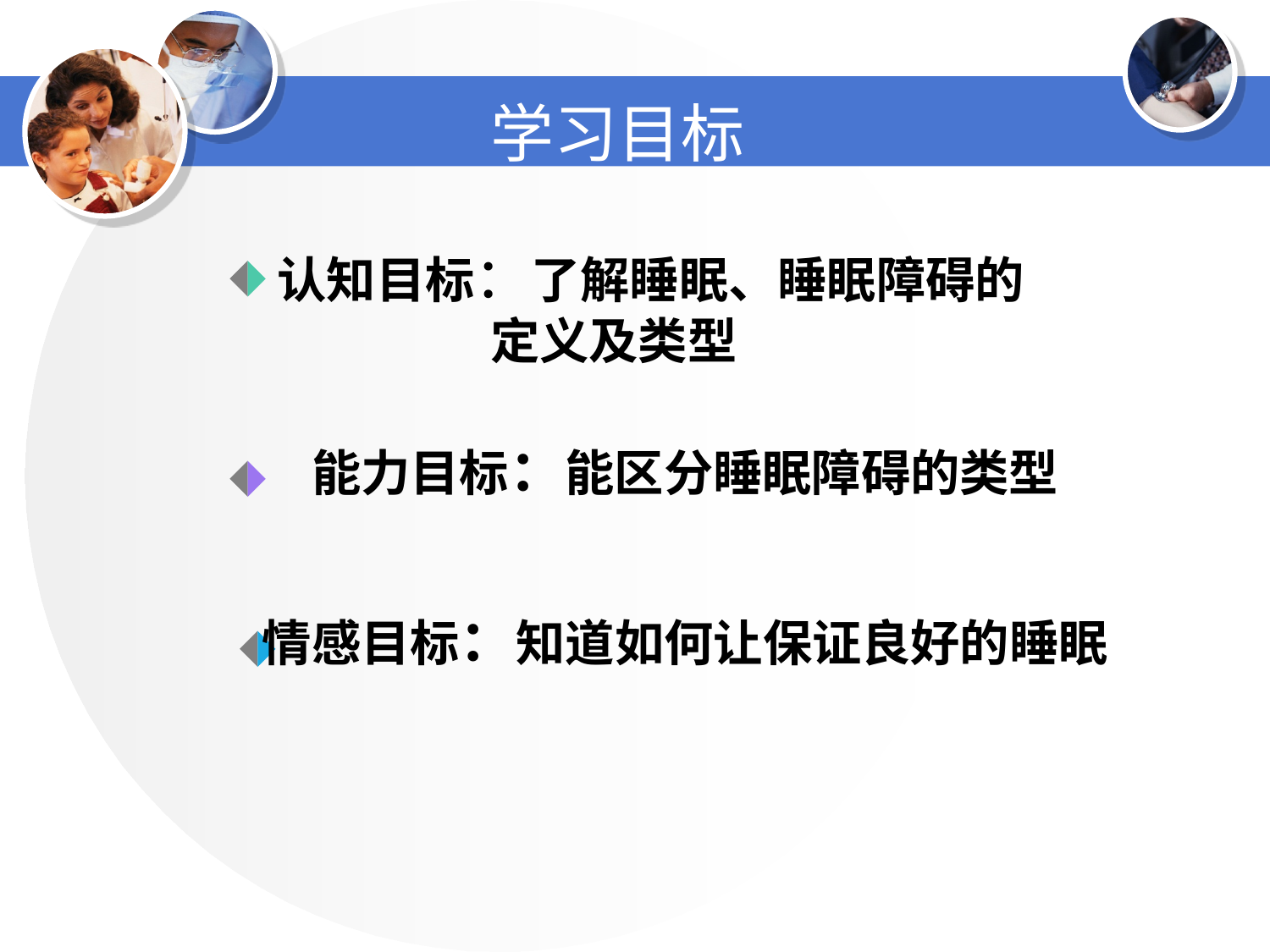

# 学习目标
认知目标：了解睡眠、睡眠障碍的                       定义及类型

能力目标：能区分睡眠障碍的类型

情感目标：知道如何让保证良好的睡眠